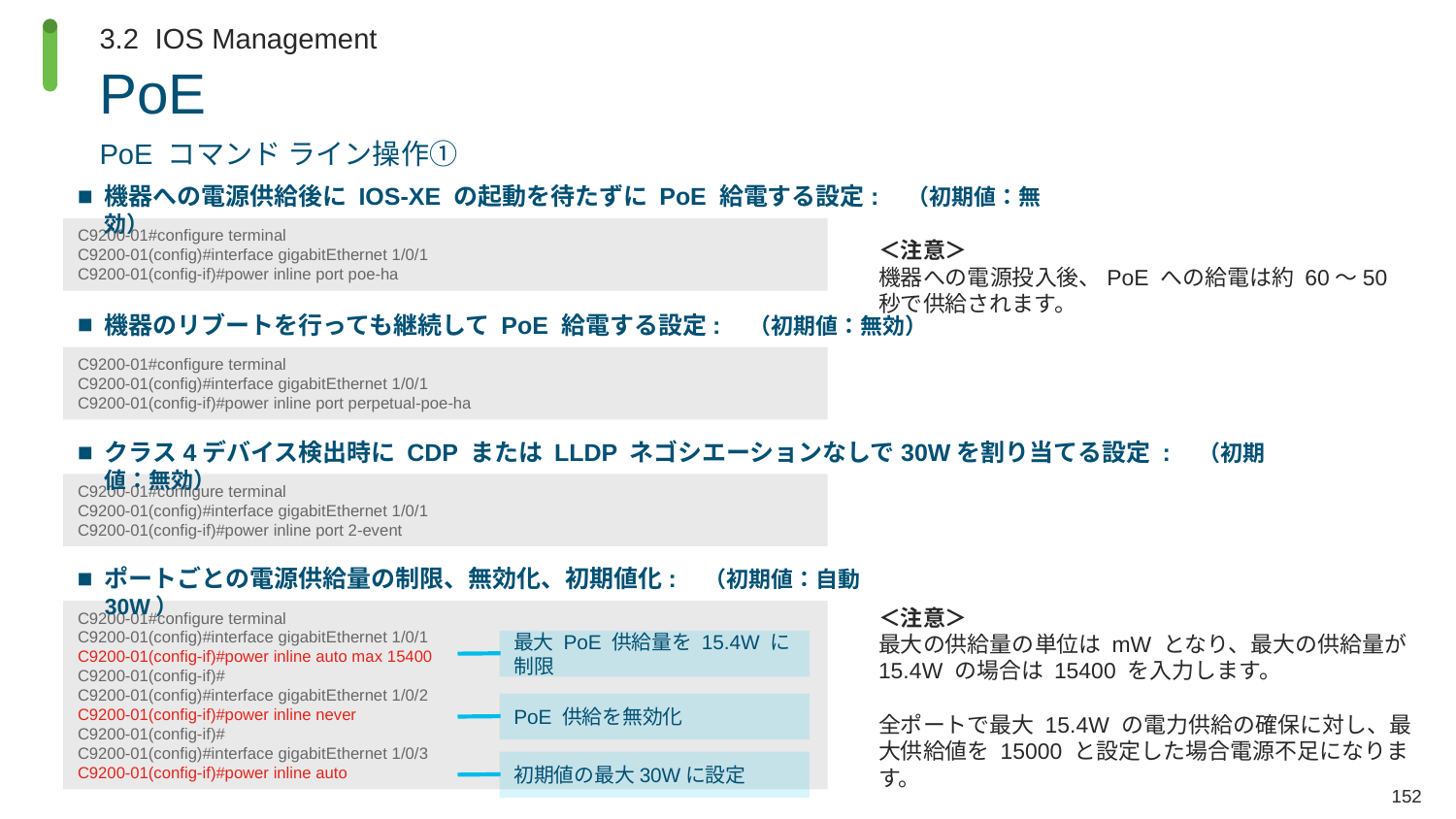

3.2  IOS Management
# PoE
PoE コマンド ライン操作①
機器への電源供給後に IOS-XE の起動を待たずに PoE 給電する設定:　（初期値：無効）
C9200-01#configure terminal
C9200-01(config)#interface gigabitEthernet 1/0/1
C9200-01(config-if)#power inline port poe-ha
＜注意＞
機器への電源投入後、PoE への給電は約 60～50 秒で供給されます。
機器のリブートを行っても継続して PoE 給電する設定:　（初期値：無効）
C9200-01#configure terminal
C9200-01(config)#interface gigabitEthernet 1/0/1
C9200-01(config-if)#power inline port perpetual-poe-ha
クラス4デバイス検出時に CDP または LLDP ネゴシエーションなしで30Wを割り当てる設定 :　（初期値：無効）
C9200-01#configure terminal
C9200-01(config)#interface gigabitEthernet 1/0/1
C9200-01(config-if)#power inline port 2-event
ポートごとの電源供給量の制限、無効化、初期値化:　（初期値：自動 30W）
＜注意＞
最大の供給量の単位は mW となり、最大の供給量が15.4W の場合は 15400 を入力します。

全ポートで最大 15.4W の電力供給の確保に対し、最大供給値を 15000 と設定した場合電源不足になります。
C9200-01#configure terminal
C9200-01(config)#interface gigabitEthernet 1/0/1
C9200-01(config-if)#power inline auto max 15400
C9200-01(config-if)#
C9200-01(config)#interface gigabitEthernet 1/0/2
C9200-01(config-if)#power inline never
C9200-01(config-if)#
C9200-01(config)#interface gigabitEthernet 1/0/3
C9200-01(config-if)#power inline auto
最大 PoE 供給量を 15.4W に制限
PoE 供給を無効化
初期値の最大30Wに設定
152